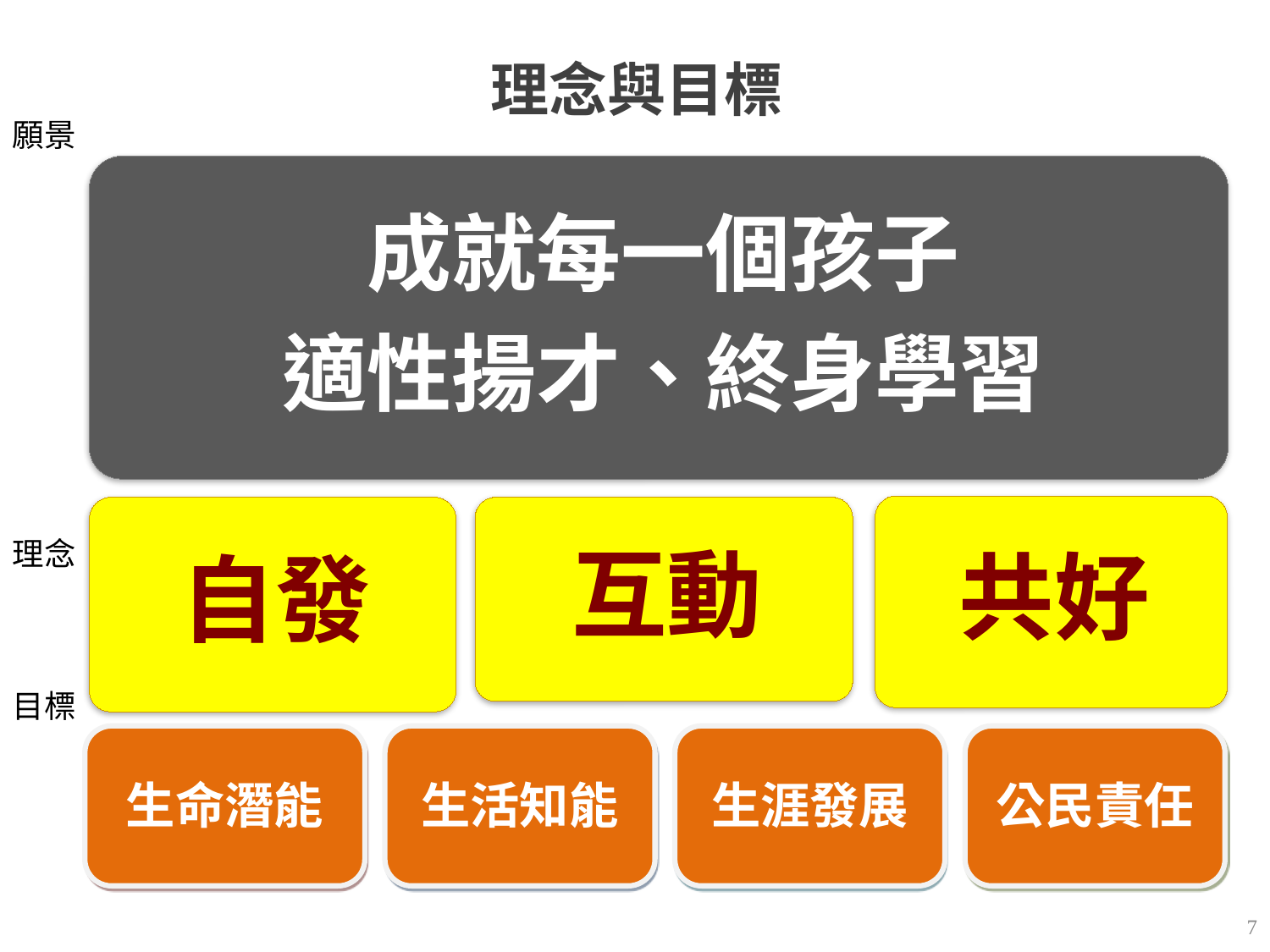

理念與目標
願景

理念

目標

成就每一個孩子
適性揚才、終身學習
自發
互動
共好

生命潛能

生活知能

生涯發展

公民責任
7